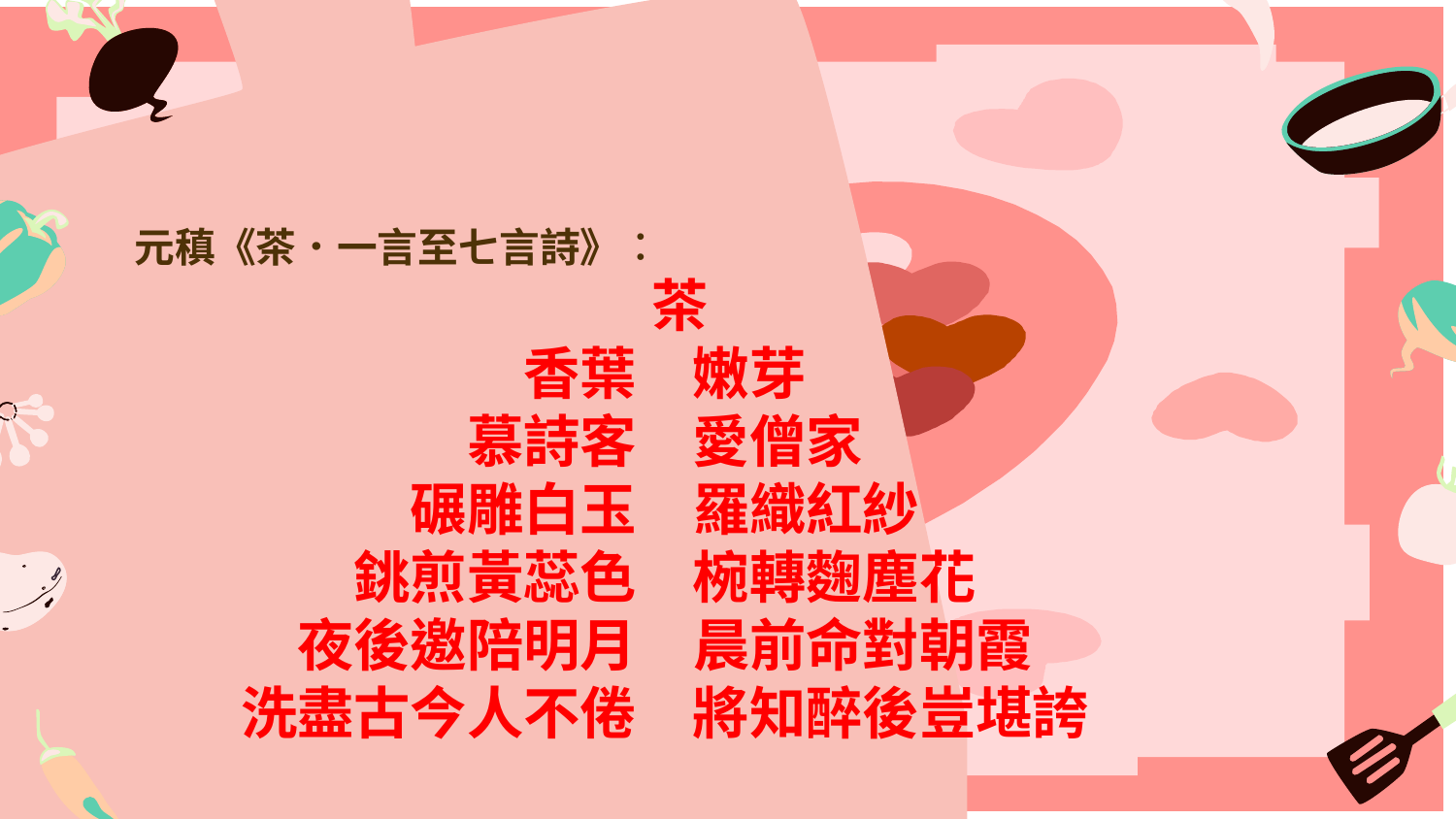

#
元稹《茶．一言至七言詩》︰
 茶
香葉　嫩芽
慕詩客　愛僧家
碾雕白玉　羅織紅紗
銚煎黃蕊色　椀轉麴塵花
夜後邀陪明月　晨前命對朝霞
洗盡古今人不倦　將知醉後豈堪誇